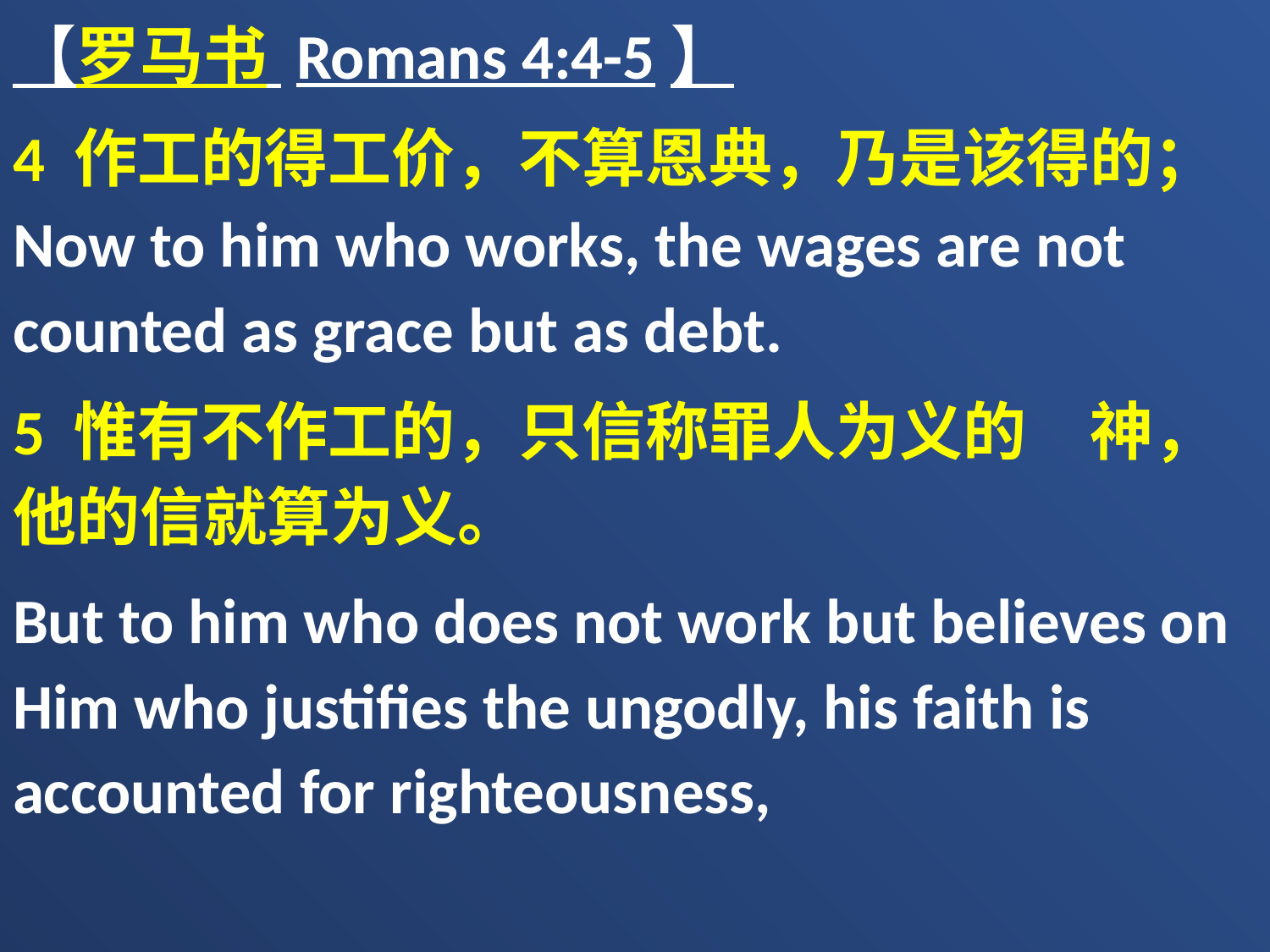

【罗马书 Romans 4:4-5】
4 作工的得工价，不算恩典，乃是该得的；Now to him who works, the wages are not counted as grace but as debt.
5 惟有不作工的，只信称罪人为义的　神，他的信就算为义。
But to him who does not work but believes on Him who justifies the ungodly, his faith is accounted for righteousness,